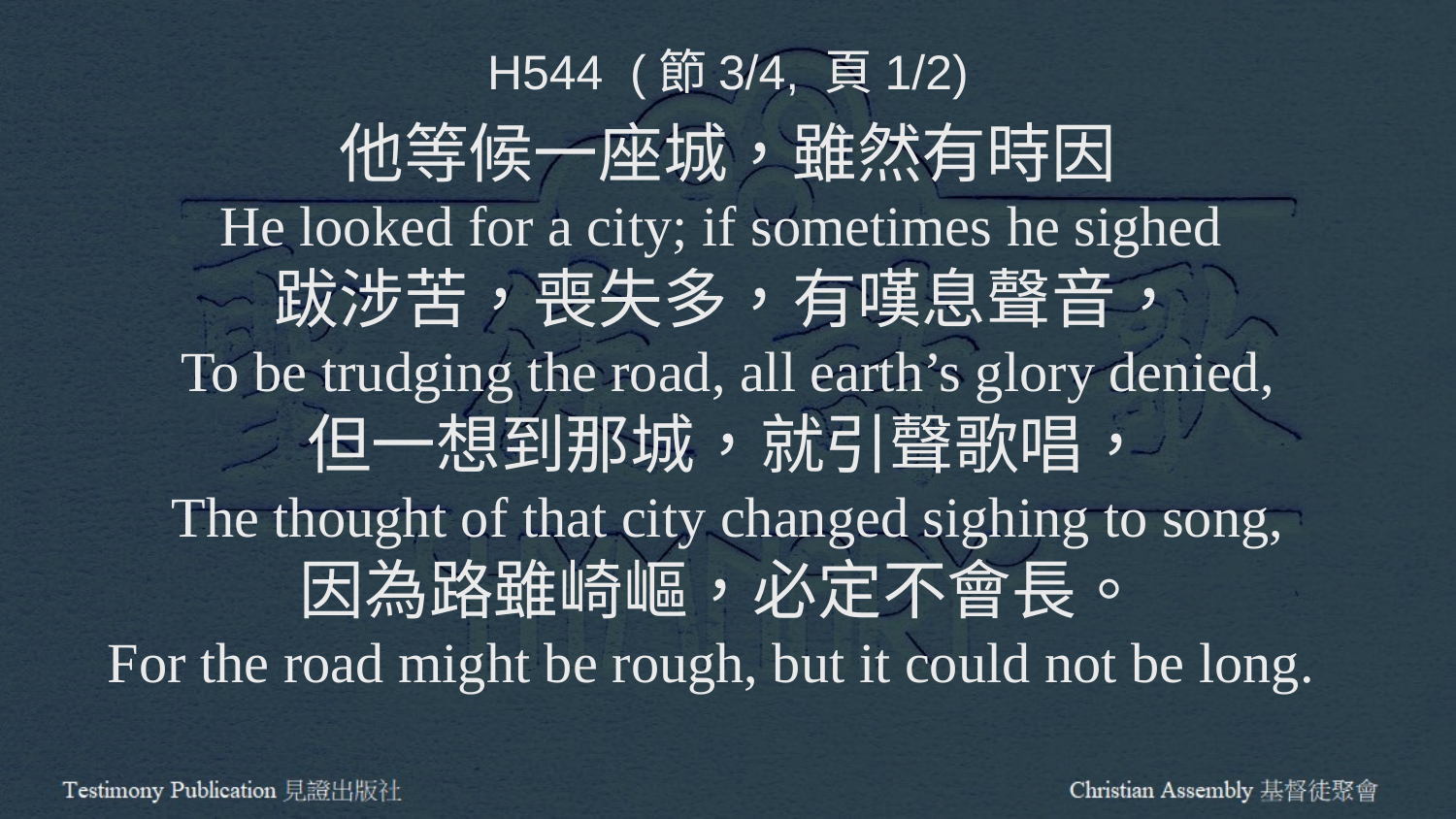

H544  (節3/4, 頁1/2)
他等候一座城，雖然有時因
He looked for a city; if sometimes he sighed
跋涉苦，喪失多，有嘆息聲音，
To be trudging the road, all earth’s glory denied,
但一想到那城，就引聲歌唱，
The thought of that city changed sighing to song,
因為路雖崎嶇，必定不會長。
For the road might be rough, but it could not be long.